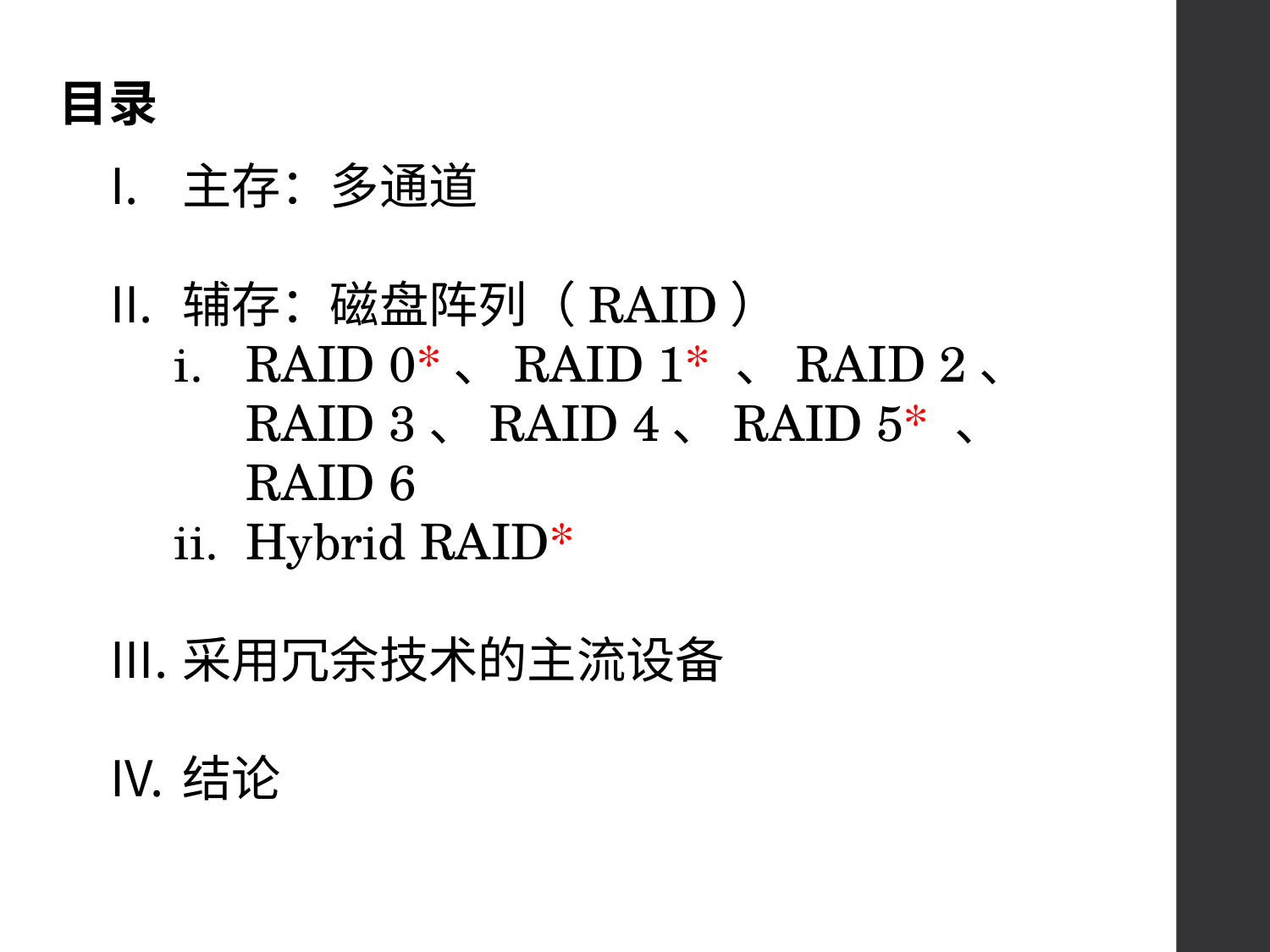

目录
主存：多通道

辅存：磁盘阵列（RAID）
RAID 0*、RAID 1* 、RAID 2、 RAID 3、RAID 4、RAID 5* 、 RAID 6
Hybrid RAID*

采用冗余技术的主流设备

结论